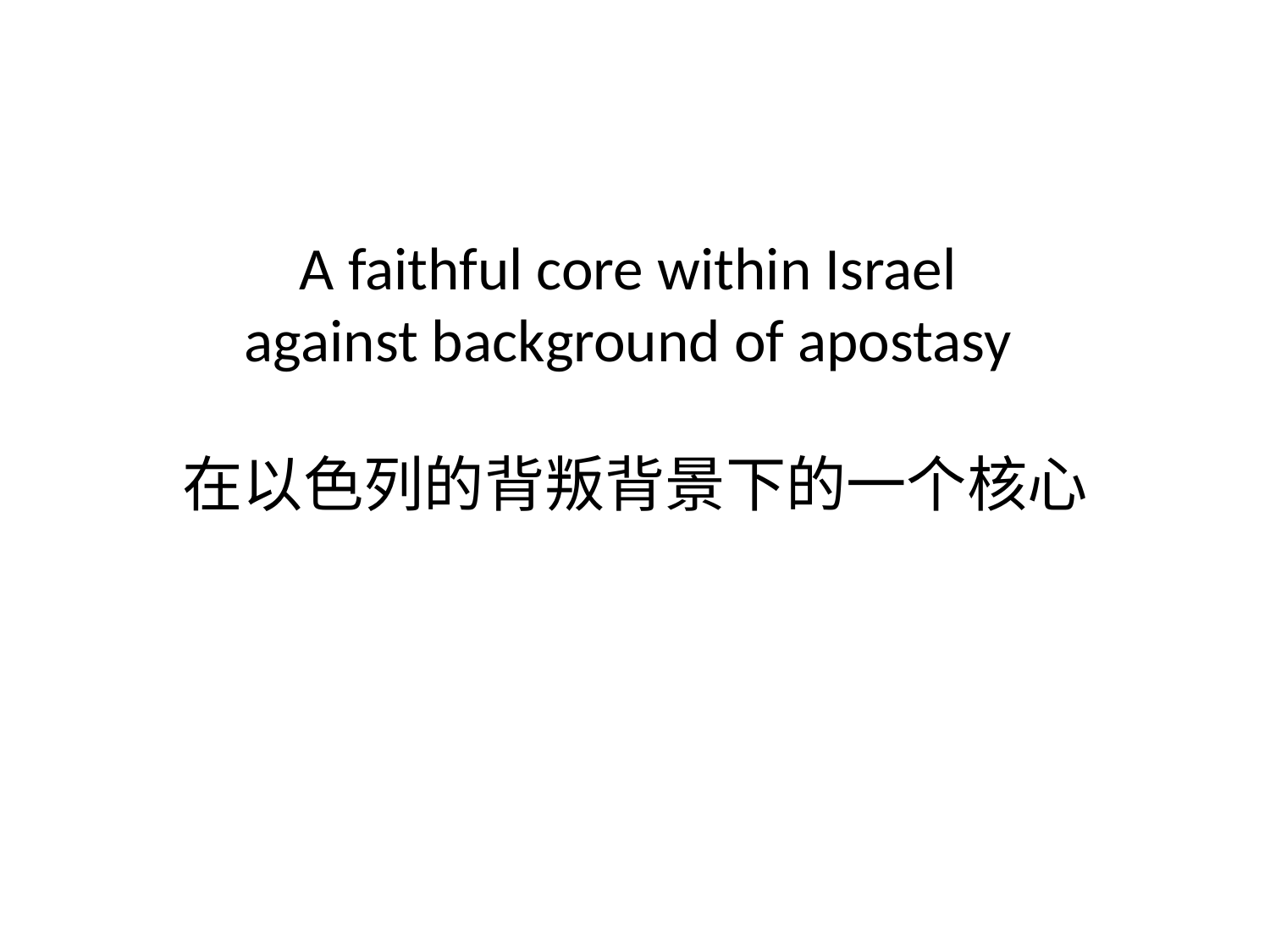

# A faithful core within Israel against background of apostasy 在以色列的背叛背景下的一个核心